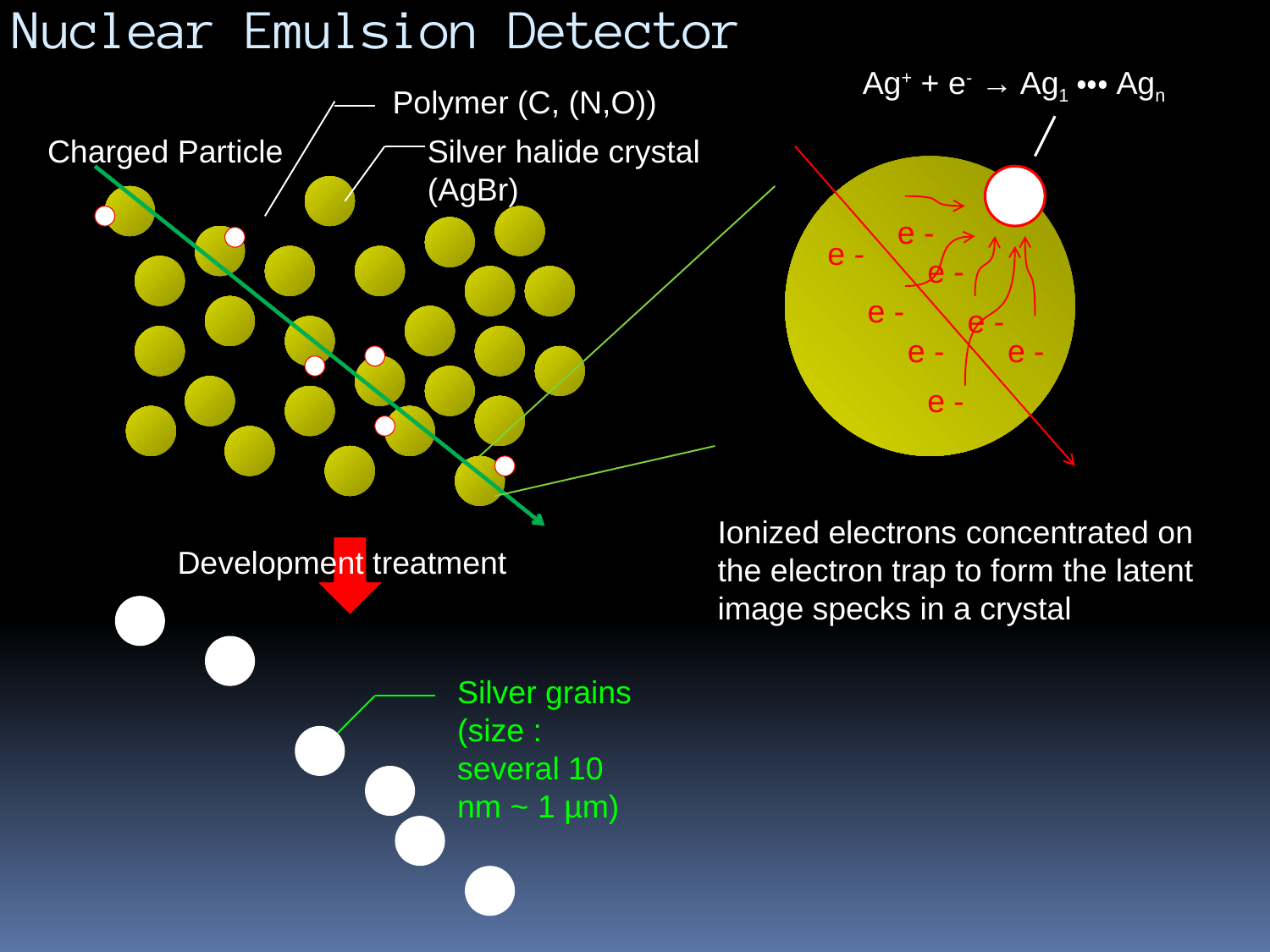

Nuclear Emulsion Detector
Ag+ + e- → Ag1・・・Agn

e -
e -
e -
e -
e -
e -
e -
e -
Ionized electrons concentrated on the electron trap to form the latent image specks in a crystal
Polymer (C, (N,O))
Charged Particle
Silver halide crystal
(AgBr)

Development treatment

Silver grains
(size : several 10 nm ~ 1 µm)